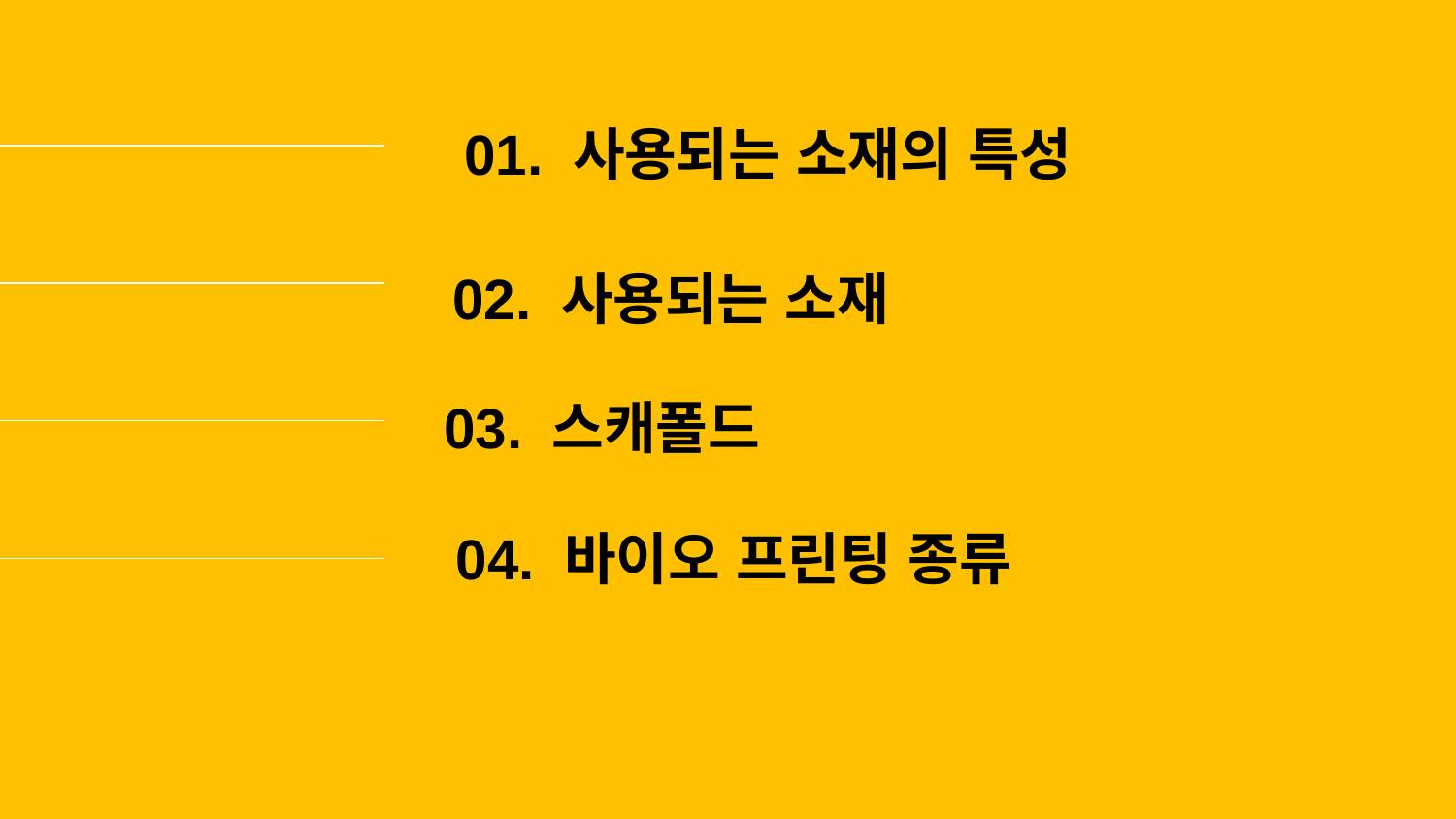

01. 사용되는 소재의 특성
02. 사용되는 소재
03. 스캐폴드
04. 바이오 프린팅 종류